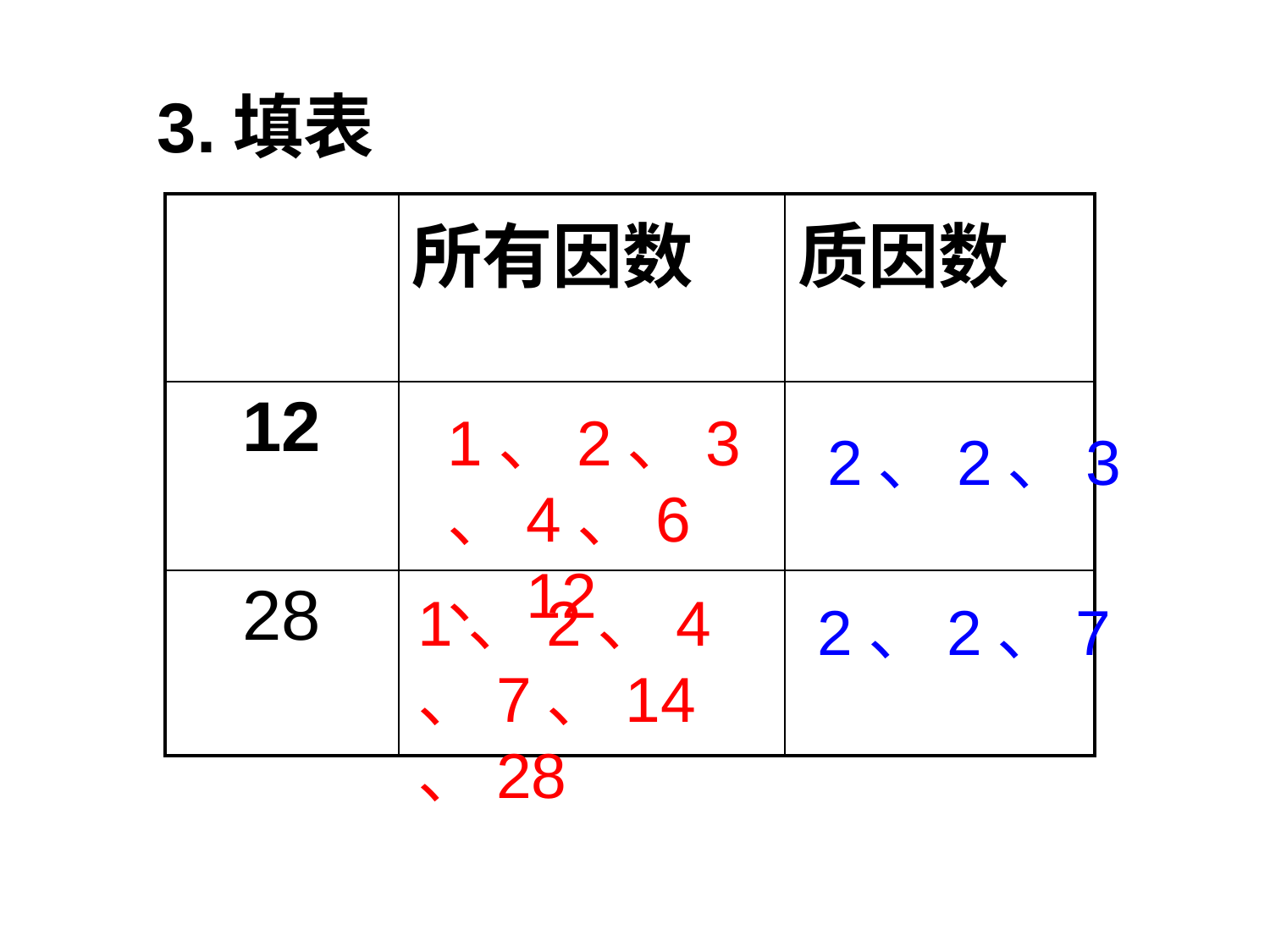

3.填表
|  | 所有因数 | 质因数 |
| --- | --- | --- |
| 12 |  |  |
| 28 |  |  |
1、2、3、4、6、12
2、2、3
1、2、4、7、14、28
2、2、7